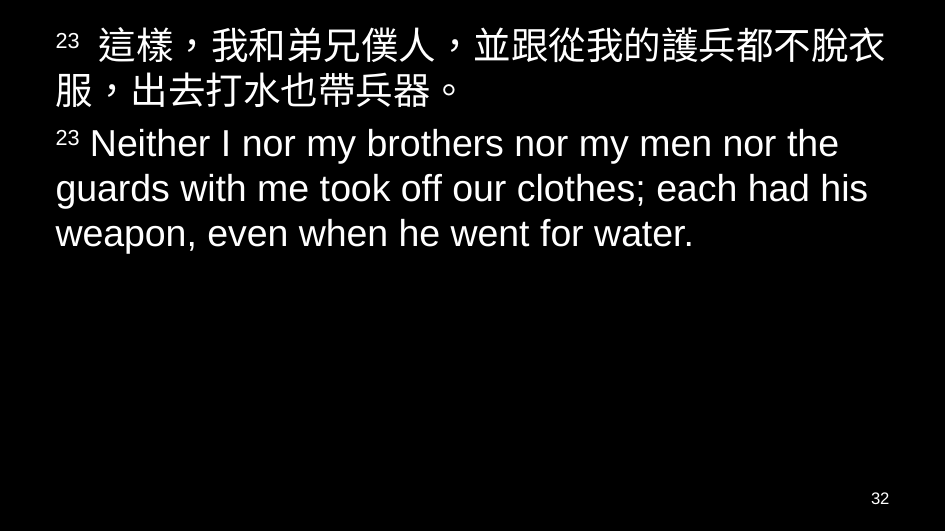

23 這樣，我和弟兄僕人，並跟從我的護兵都不脫衣服，出去打水也帶兵器。
23 Neither I nor my brothers nor my men nor the guards with me took off our clothes; each had his weapon, even when he went for water.

32